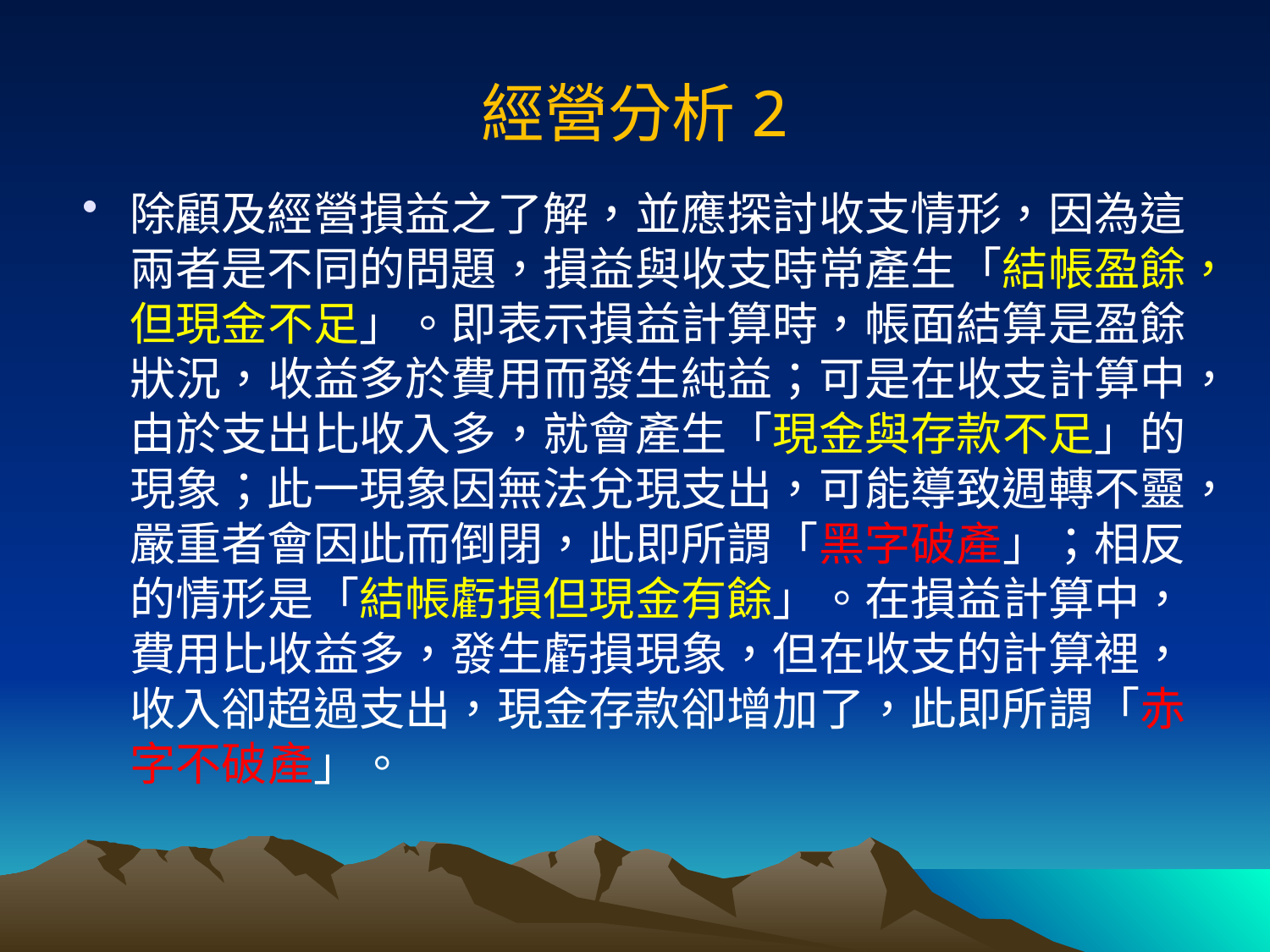

# 經營分析2
除顧及經營損益之了解，並應探討收支情形，因為這兩者是不同的問題，損益與收支時常產生「結帳盈餘，但現金不足」。即表示損益計算時，帳面結算是盈餘狀況，收益多於費用而發生純益；可是在收支計算中，由於支出比收入多，就會產生「現金與存款不足」的現象；此一現象因無法兌現支出，可能導致週轉不靈，嚴重者會因此而倒閉，此即所謂「黑字破產」；相反的情形是「結帳虧損但現金有餘」。在損益計算中，費用比收益多，發生虧損現象，但在收支的計算裡，收入卻超過支出，現金存款卻增加了，此即所謂「赤字不破產」。